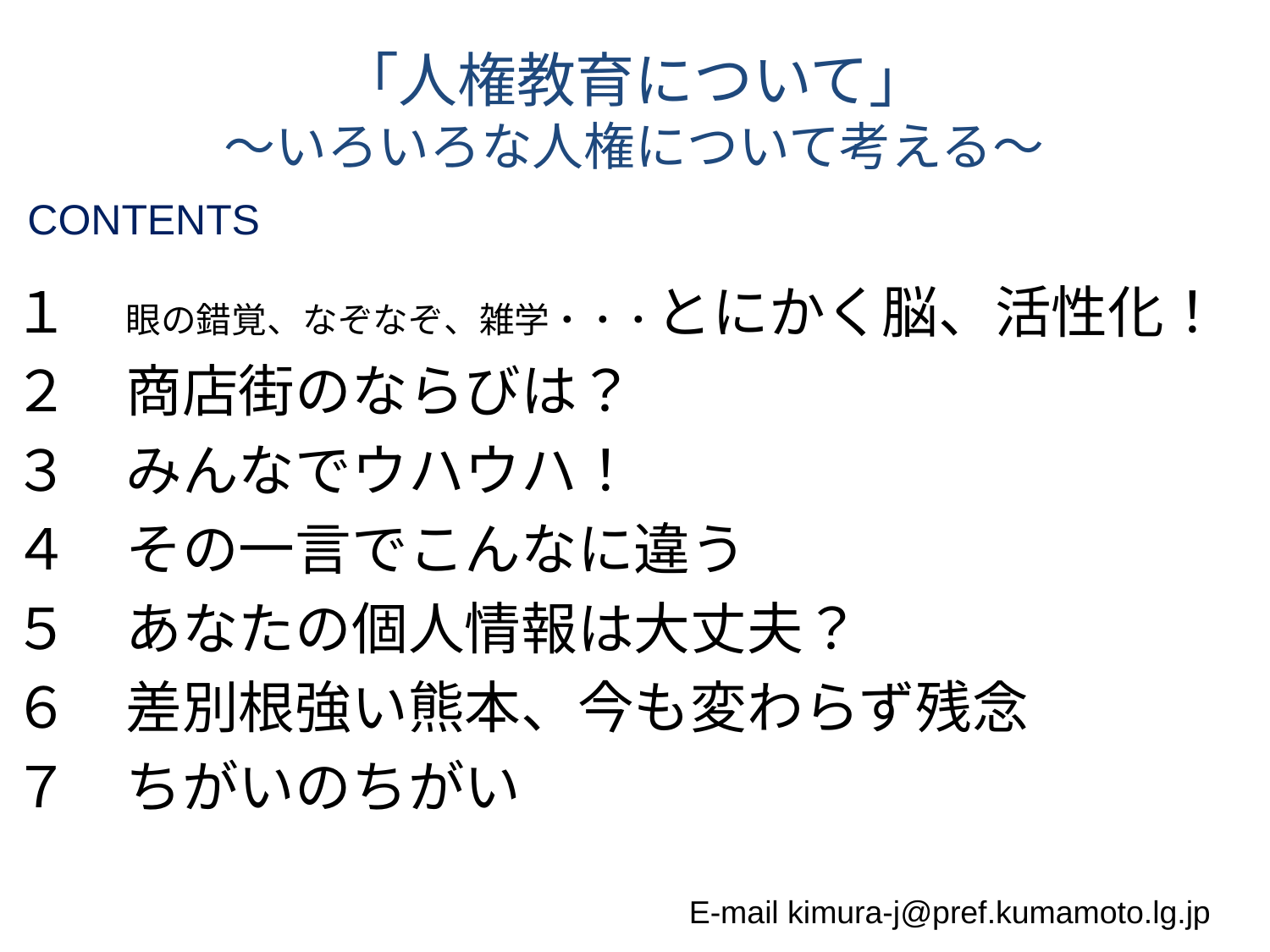

「人権教育について」
～いろいろな人権について考える～
CONTENTS
１　眼の錯覚、なぞなぞ、雑学・・・とにかく脳、活性化！
２　商店街のならびは？
３　みんなでウハウハ！
４　その一言でこんなに違う
５　あなたの個人情報は大丈夫？
６　差別根強い熊本、今も変わらず残念
７　ちがいのちがい
E-mail kimura-j@pref.kumamoto.lg.jp